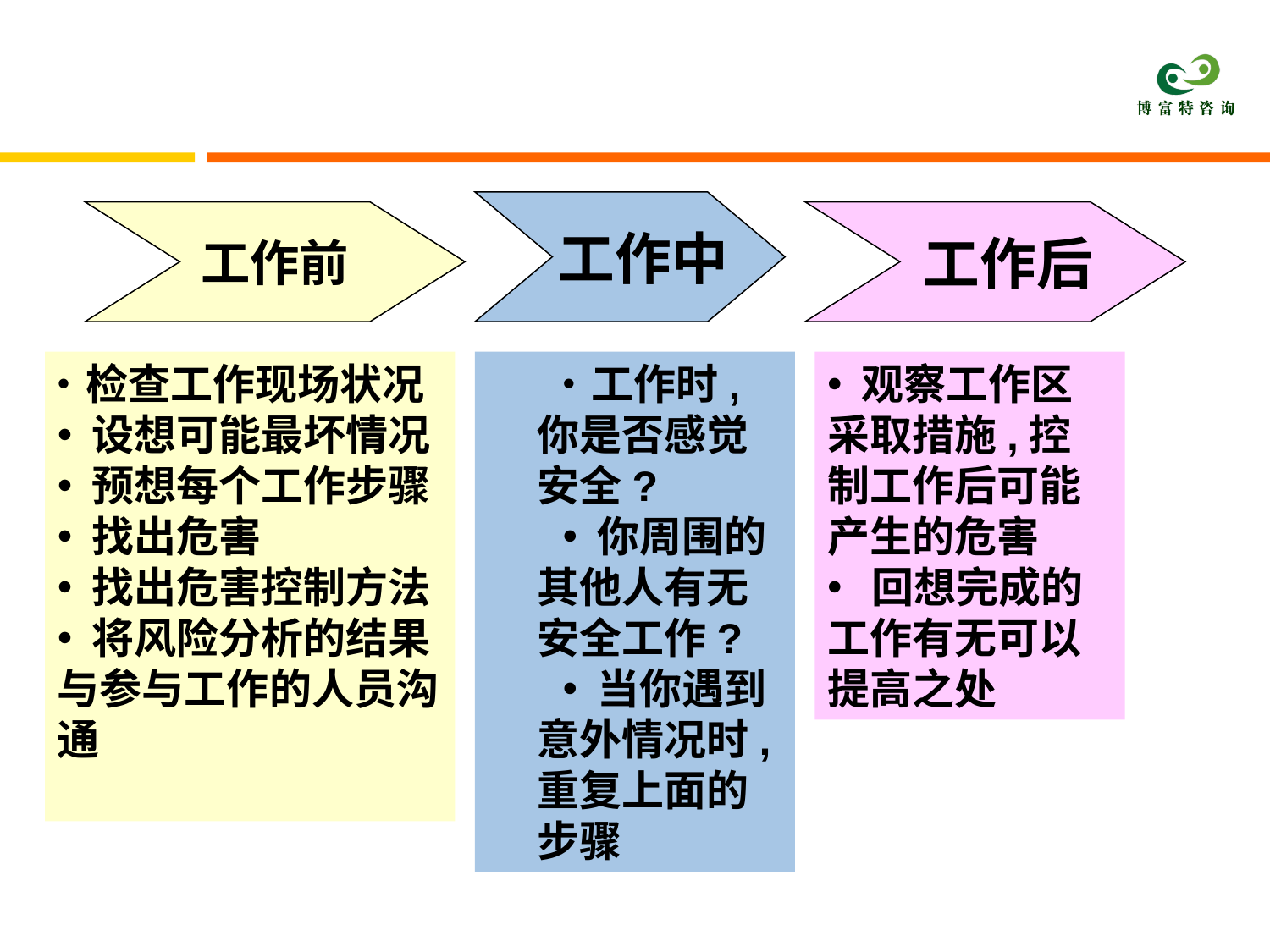

JSA实施

 工作中
工作前
 工作后

 检查工作现场状况
 设想可能最坏情况
 预想每个工作步骤
 找出危害
 找出危害控制方法
 将风险分析的结果与参与工作的人员沟通

 工作时,你是否感觉安全?
 你周围的其他人有无安全工作?
 当你遇到意外情况时,重复上面的步骤
 观察工作区采取措施,控制工作后可能产生的危害
  回想完成的工作有无可以提高之处